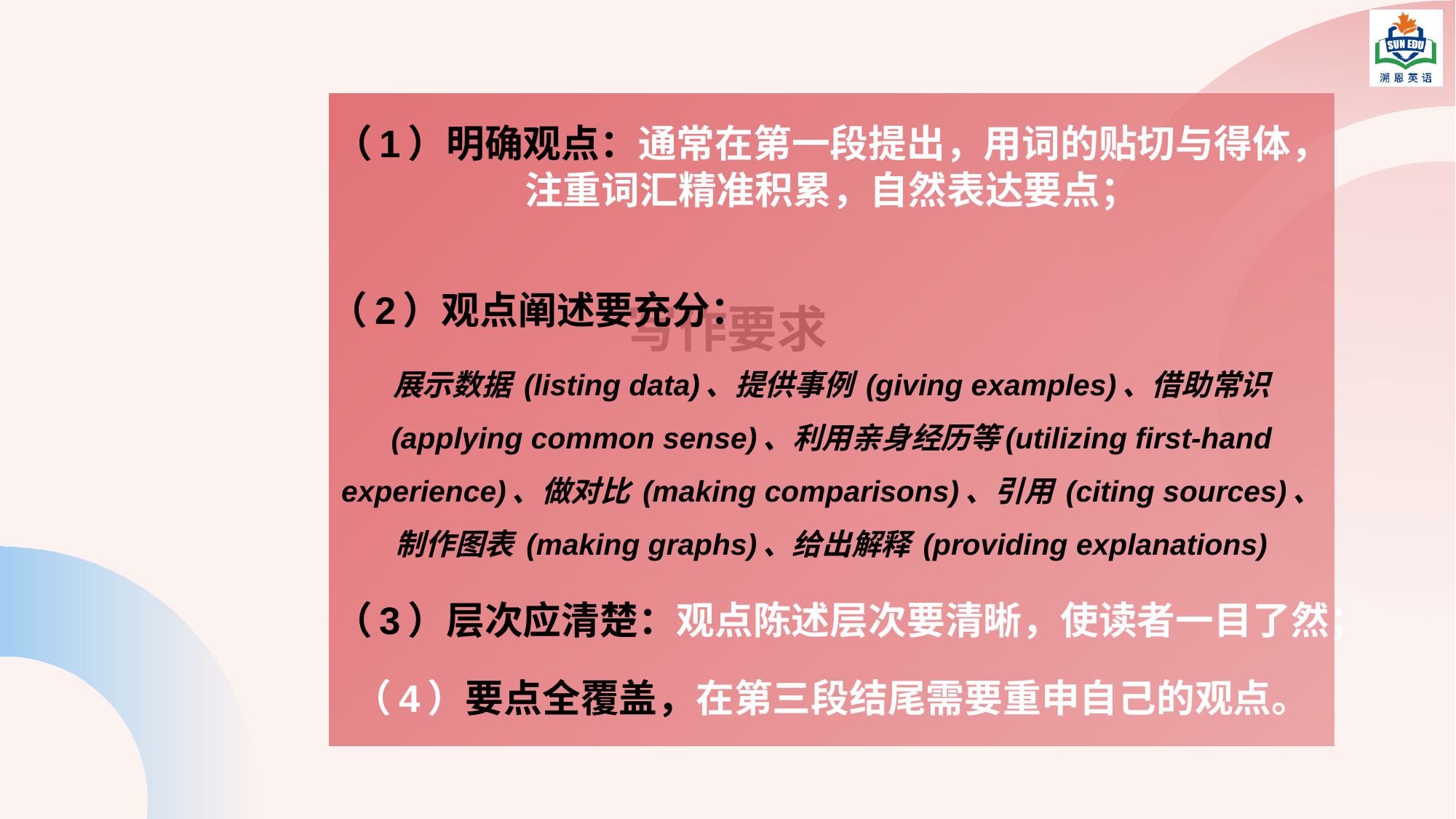

（1）明确观点：通常在第一段提出，用词的贴切与得体，注重词汇精准积累，自然表达要点；

（2）观点阐述要充分：
展示数据 (listing data)、提供事例 (giving examples)、借助常识 (applying common sense)、利用亲身经历等(utilizing first-hand experience)、做对比 (making comparisons)、引用 (citing sources)、制作图表 (making graphs)、给出解释 (providing explanations)
（3）层次应清楚：观点陈述层次要清晰，使读者一目了然；
（4）要点全覆盖，在第三段结尾需要重申自己的观点。
写作要求